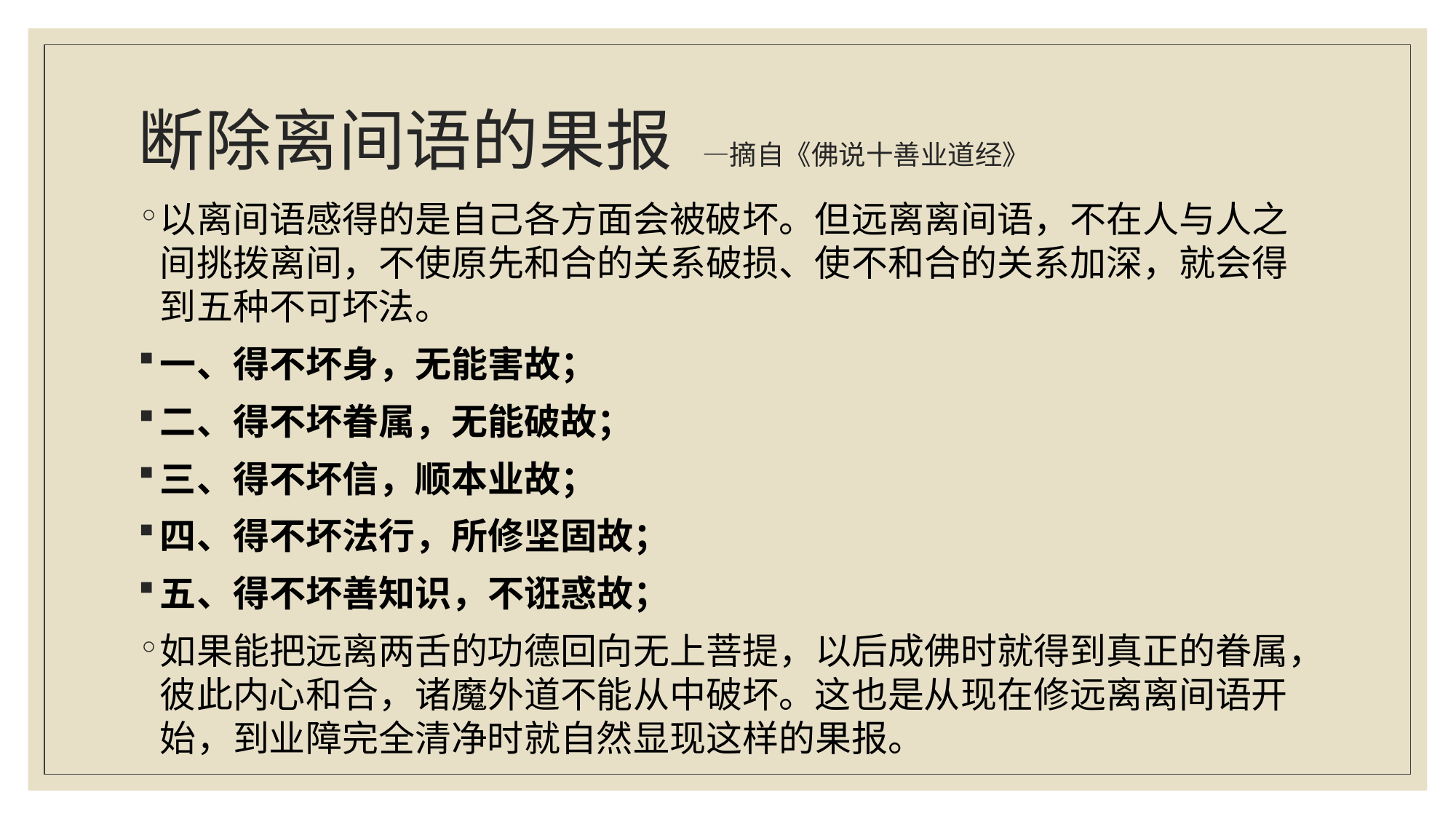

# 断除离间语的果报  —摘自《佛说十善业道经》
以离间语感得的是自己各方面会被破坏。但远离离间语，不在人与人之间挑拨离间，不使原先和合的关系破损、使不和合的关系加深，就会得到五种不可坏法。
一、得不坏身，无能害故；
二、得不坏眷属，无能破故；
三、得不坏信，顺本业故；
四、得不坏法行，所修坚固故；
五、得不坏善知识，不诳惑故；
如果能把远离两舌的功德回向无上菩提，以后成佛时就得到真正的眷属，彼此内心和合，诸魔外道不能从中破坏。这也是从现在修远离离间语开始，到业障完全清净时就自然显现这样的果报。